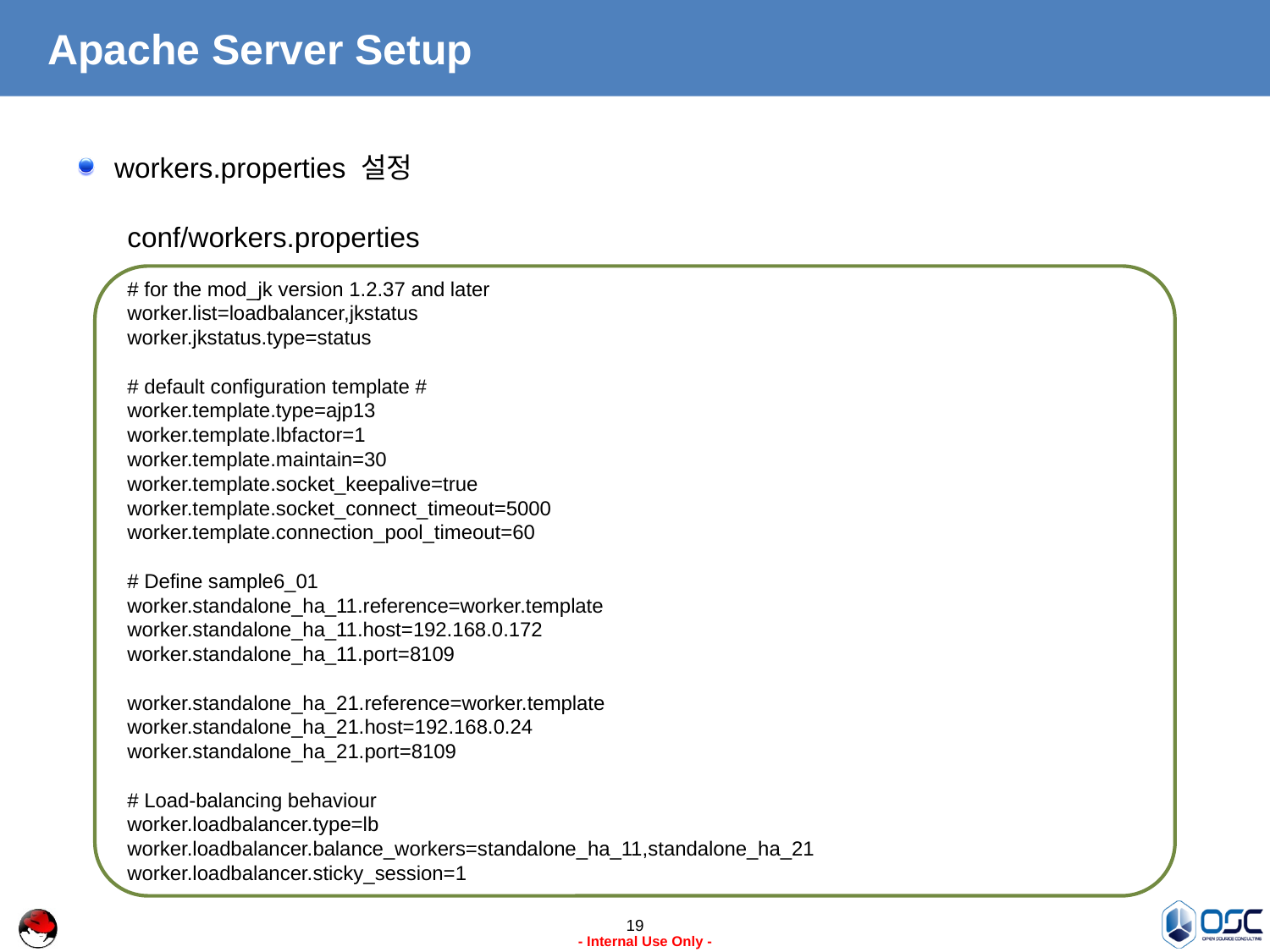

# Apache Server Setup
workers.properties 설정
conf/workers.properties

# for the mod_jk version 1.2.37 and later
worker.list=loadbalancer,jkstatus
worker.jkstatus.type=status

# default configuration template #
worker.template.type=ajp13
worker.template.lbfactor=1
worker.template.maintain=30
worker.template.socket_keepalive=true
worker.template.socket_connect_timeout=5000
worker.template.connection_pool_timeout=60

# Define sample6_01
worker.standalone_ha_11.reference=worker.template
worker.standalone_ha_11.host=192.168.0.172
worker.standalone_ha_11.port=8109

worker.standalone_ha_21.reference=worker.template
worker.standalone_ha_21.host=192.168.0.24
worker.standalone_ha_21.port=8109

# Load-balancing behaviour
worker.loadbalancer.type=lb
worker.loadbalancer.balance_workers=standalone_ha_11,standalone_ha_21
worker.loadbalancer.sticky_session=1